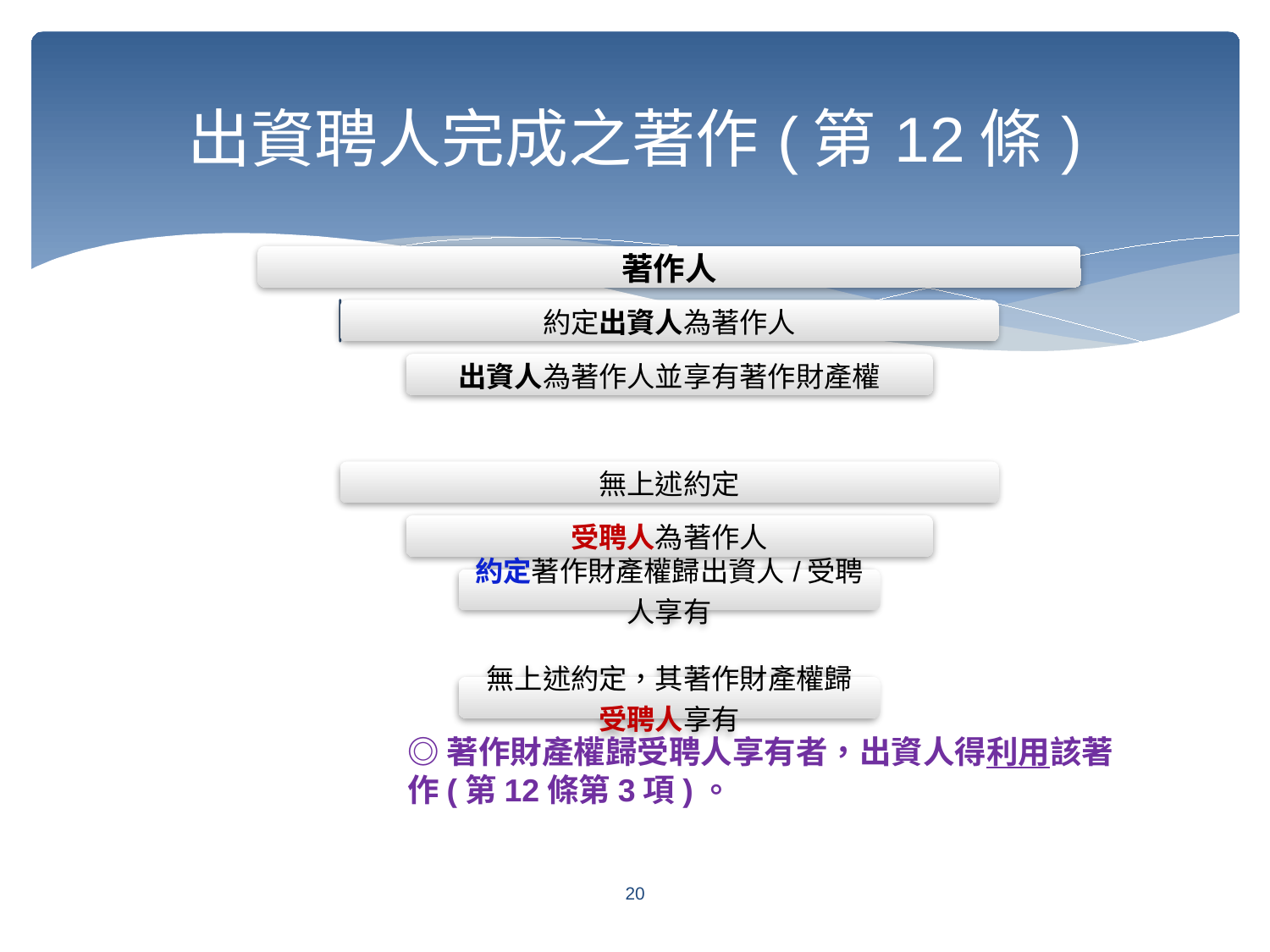

# 出資聘人完成之著作(第12條)
著作人
約定出資人為著作人
出資人為著作人並享有著作財產權
無上述約定
受聘人為著作人
約定著作財產權歸出資人/受聘人享有
無上述約定，其著作財產權歸受聘人享有
◎著作財產權歸受聘人享有者，出資人得利用該著作(第12條第3項)。
20